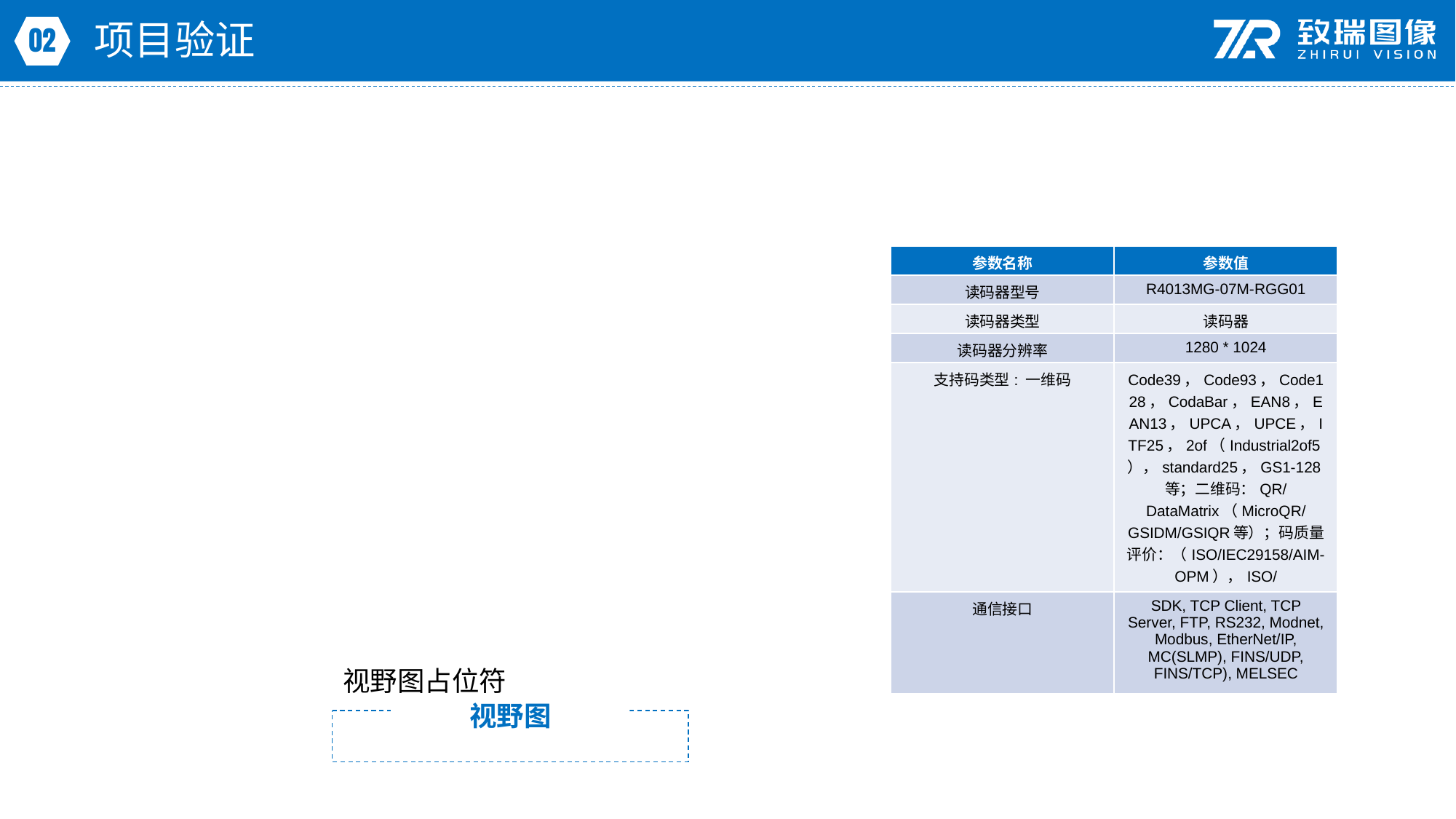

项目验证
02
| 参数名称 | 参数值 |
| --- | --- |
| 读码器型号 | R4013MG-07M-RGG01 |
| 读码器类型 | 读码器 |
| 读码器分辨率 | 1280 \* 1024 |
| 支持码类型: 一维码 | Code39，Code93，Code128，CodaBar，EAN8，EAN13，UPCA，UPCE，ITF25，2of（Industrial2of5），standard25，GS1-128等；二维码：QR/DataMatrix（MicroQR/GSIDM/GSIQR等）；码质量评价：（ISO/IEC29158/AIM-OPM），ISO/IEC15415，ISO/IEC15416） |
| 通信接口 | SDK, TCP Client, TCP Server, FTP, RS232, Modnet, Modbus, EtherNet/IP, MC(SLMP), FINS/UDP, FINS/TCP), MELSEC |
视野图占位符
视野图